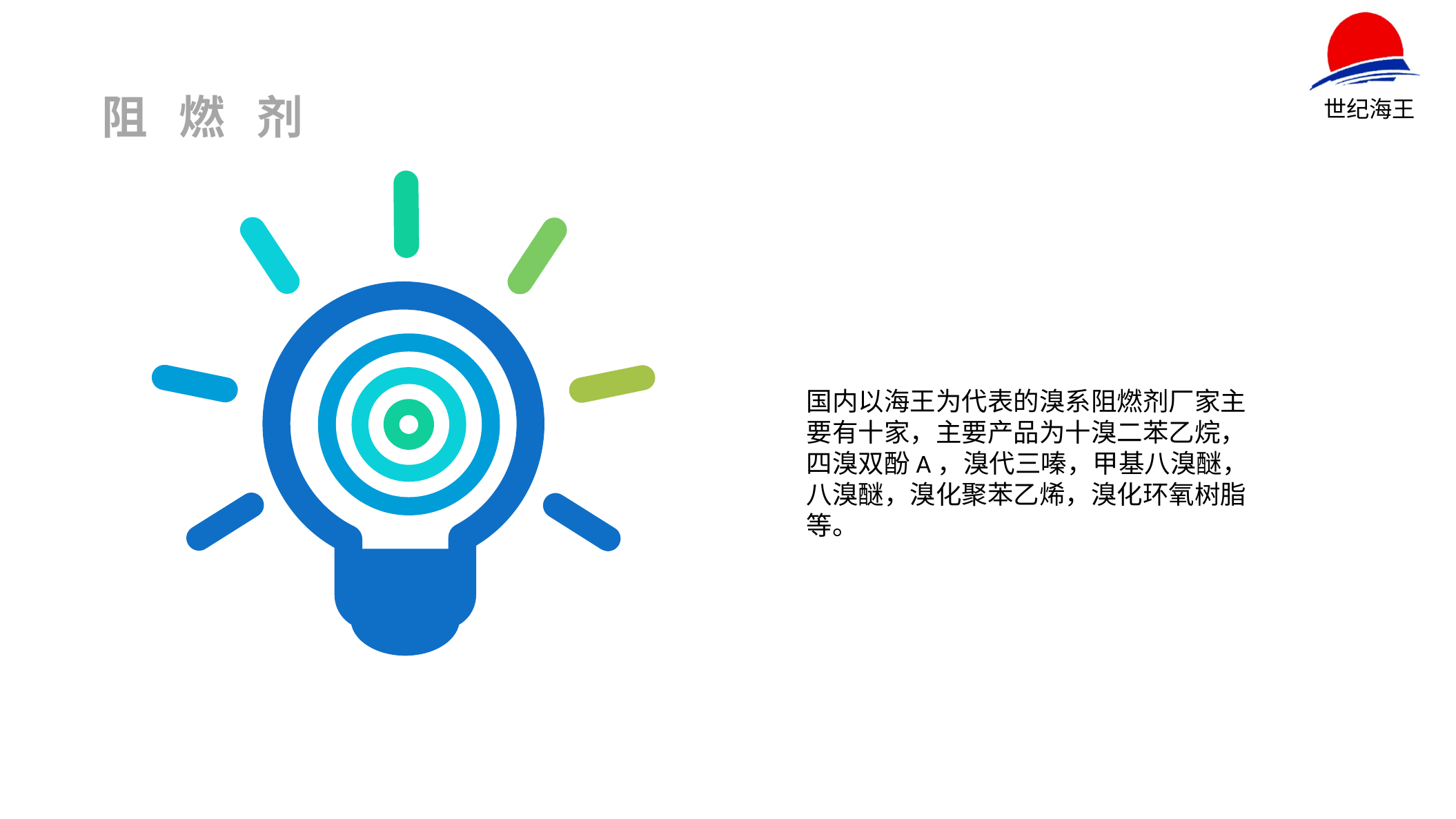

阻   燃   剂

国内以海王为代表的溴系阻燃剂厂家主要有十家，主要产品为十溴二苯乙烷，四溴双酚A，溴代三嗪，甲基八溴醚，八溴醚，溴化聚苯乙烯，溴化环氧树脂等。